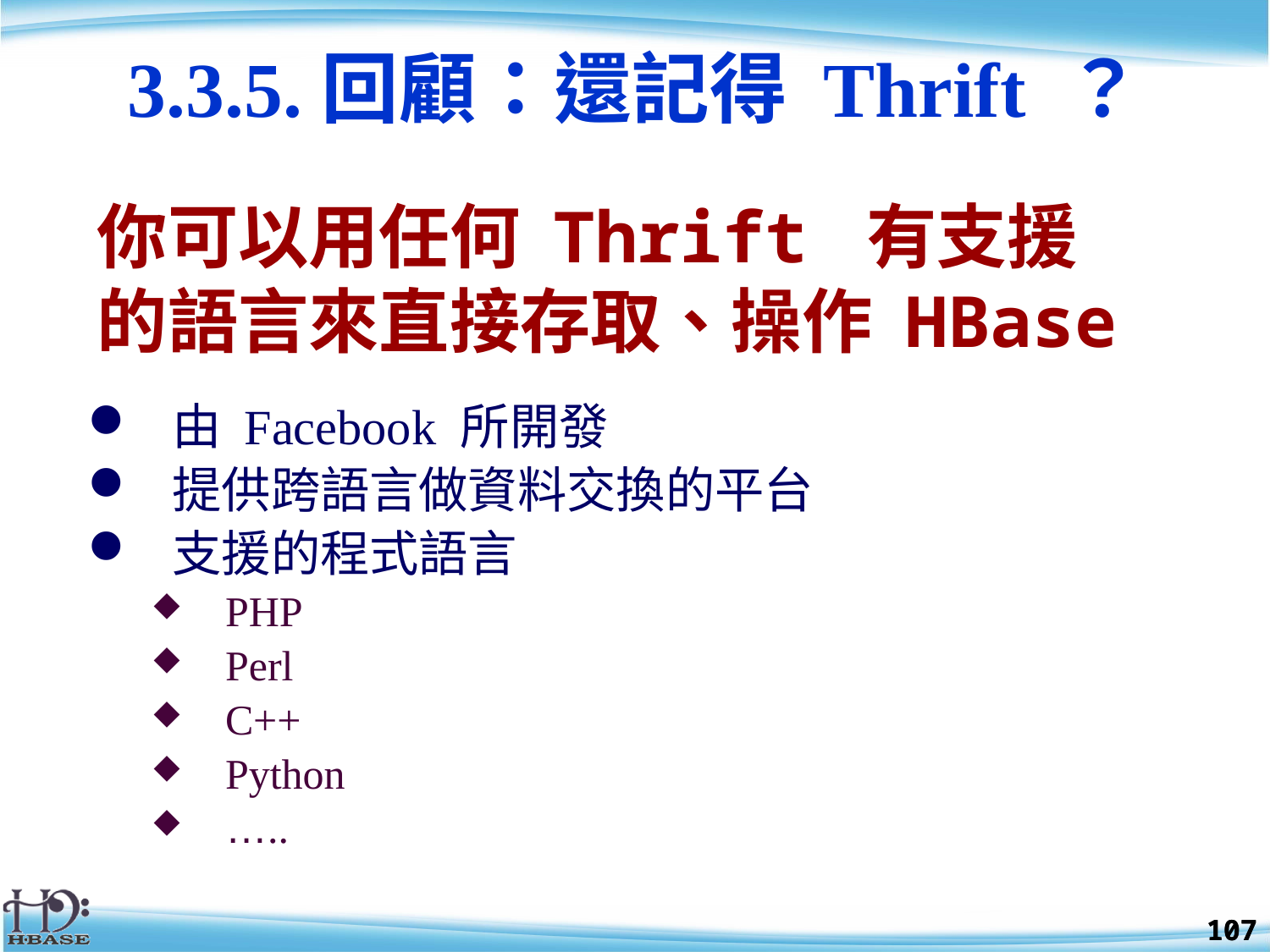

3.3.5.回顧：還記得 Thrift ？
你可以用任何 Thrift 有支援的語言來直接存取、操作 HBase
由 Facebook 所開發
提供跨語言做資料交換的平台
支援的程式語言
PHP
Perl
C++
Python
…..
107
107